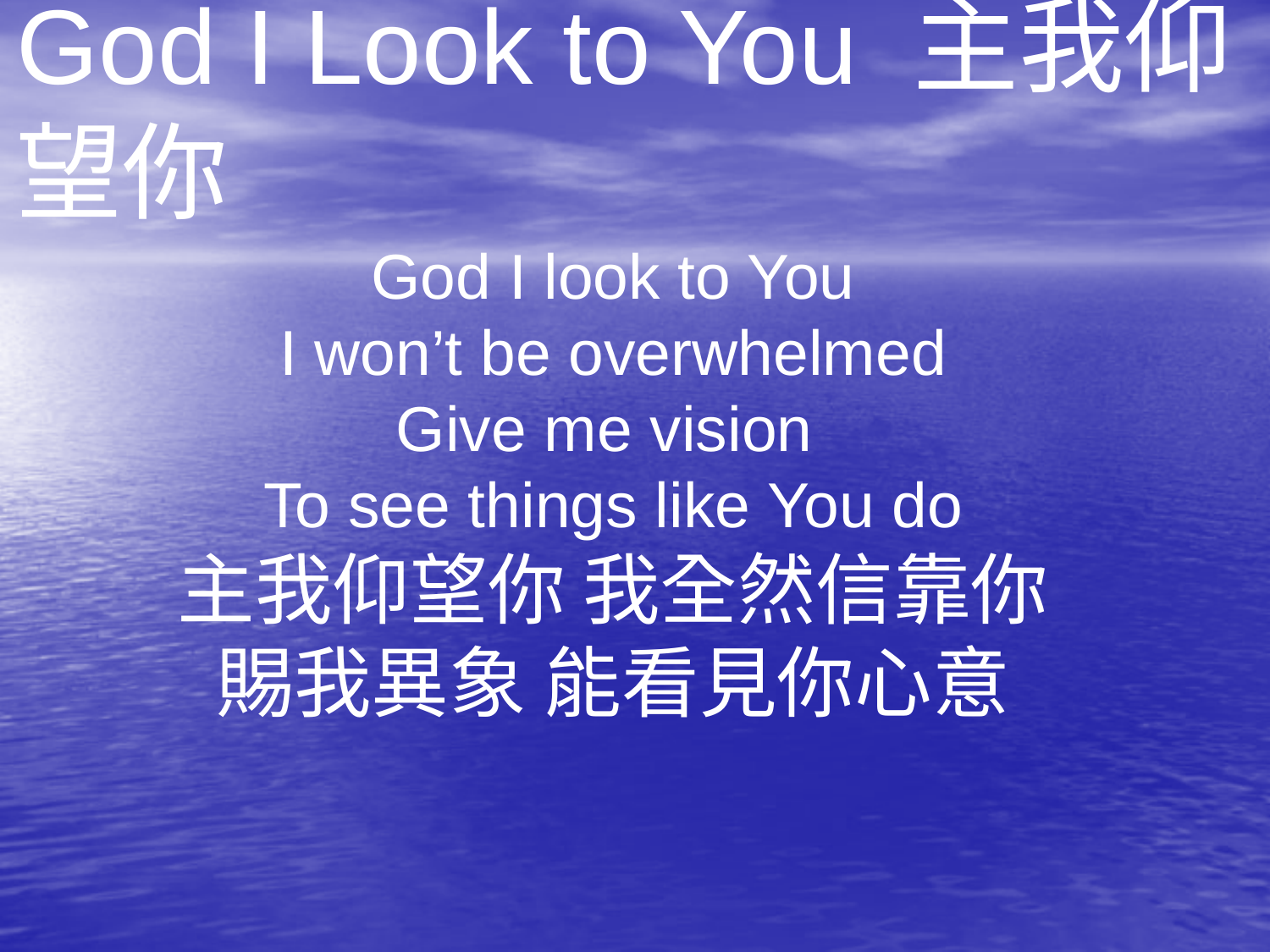

# God I Look to You 主我仰望你
God I look to You
I won’t be overwhelmed
Give me vision
To see things like You do
主我仰望你 我全然信靠你
賜我異象 能看見你心意